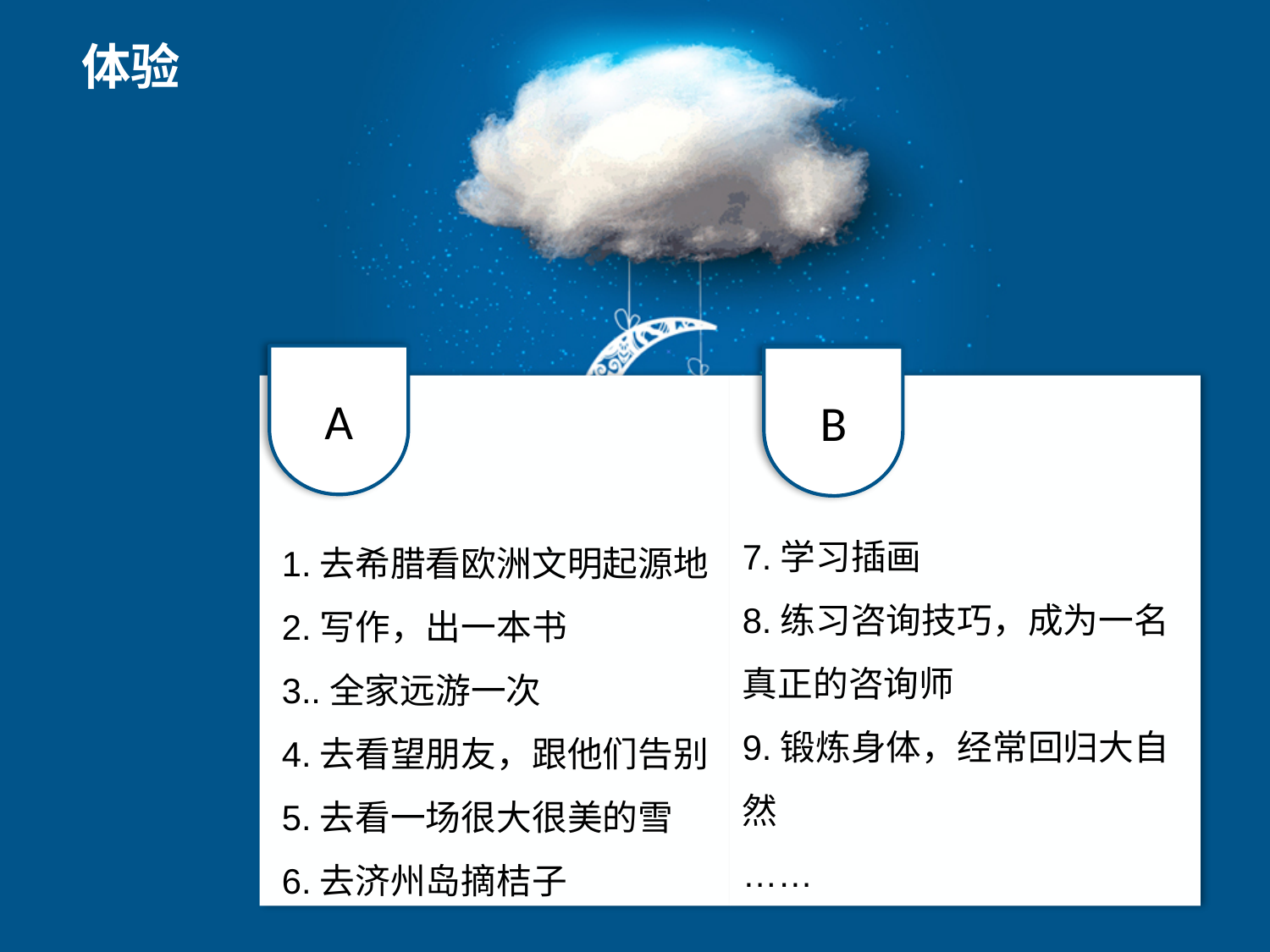

体验
A
B

7.学习插画
8.练习咨询技巧，成为一名真正的咨询师
9.锻炼身体，经常回归大自然
……
1.去希腊看欧洲文明起源地
2.写作，出一本书
3..全家远游一次
4.去看望朋友，跟他们告别
5.去看一场很大很美的雪
6.去济州岛摘桔子
我的遗愿清单